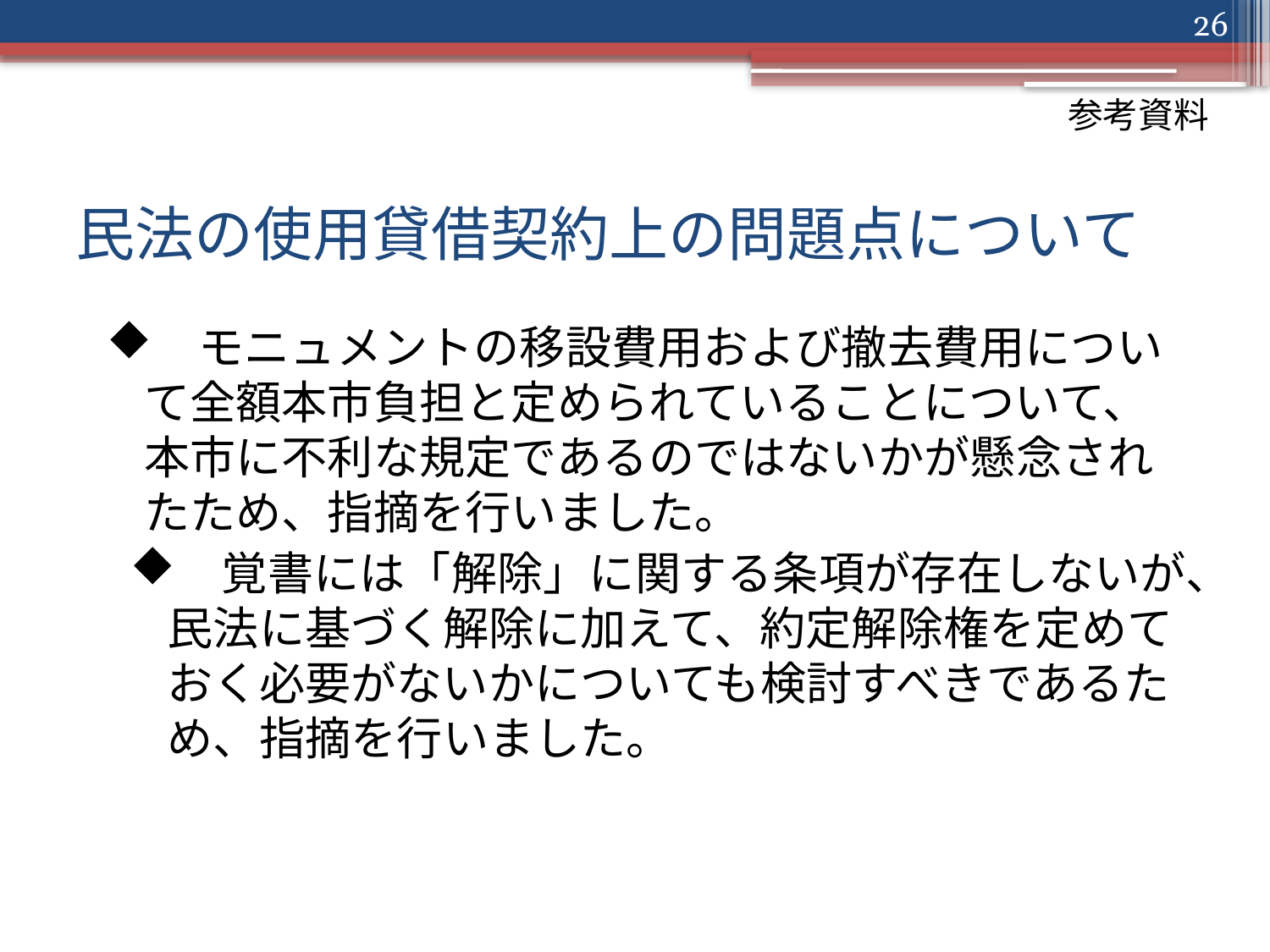

26
参考資料
# 民法の使用貸借契約上の問題点について
　モニュメントの移設費用および撤去費用について全額本市負担と定められていることについて、本市に不利な規定であるのではないかが懸念されたため、指摘を行いました。
　覚書には「解除」に関する条項が存在しないが、民法に基づく解除に加えて、約定解除権を定めておく必要がないかについても検討すべきであるため、指摘を行いました。